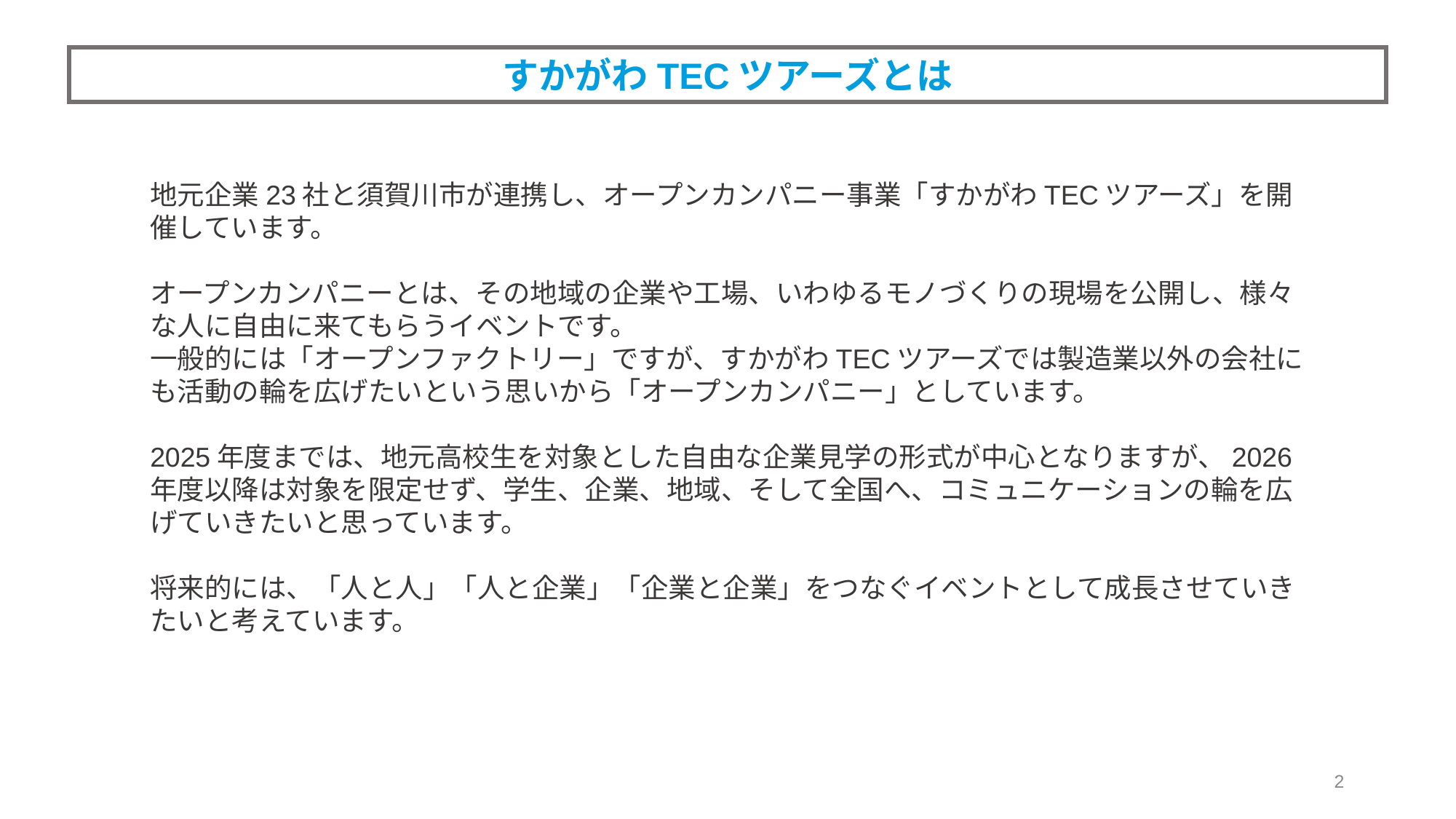

すかがわTECツアーズとは
地元企業23社と須賀川市が連携し、オープンカンパニー事業「すかがわTECツアーズ」を開催しています。

オープンカンパニーとは、その地域の企業や工場、いわゆるモノづくりの現場を公開し、様々な人に自由に来てもらうイベントです。
一般的には「オープンファクトリー」ですが、すかがわTECツアーズでは製造業以外の会社にも活動の輪を広げたいという思いから「オープンカンパニー」としています。

2025年度までは、地元高校生を対象とした自由な企業見学の形式が中心となりますが、2026年度以降は対象を限定せず、学生、企業、地域、そして全国へ、コミュニケーションの輪を広げていきたいと思っています。

将来的には、「人と人」「人と企業」「企業と企業」をつなぐイベントとして成長させていきたいと考えています。
2